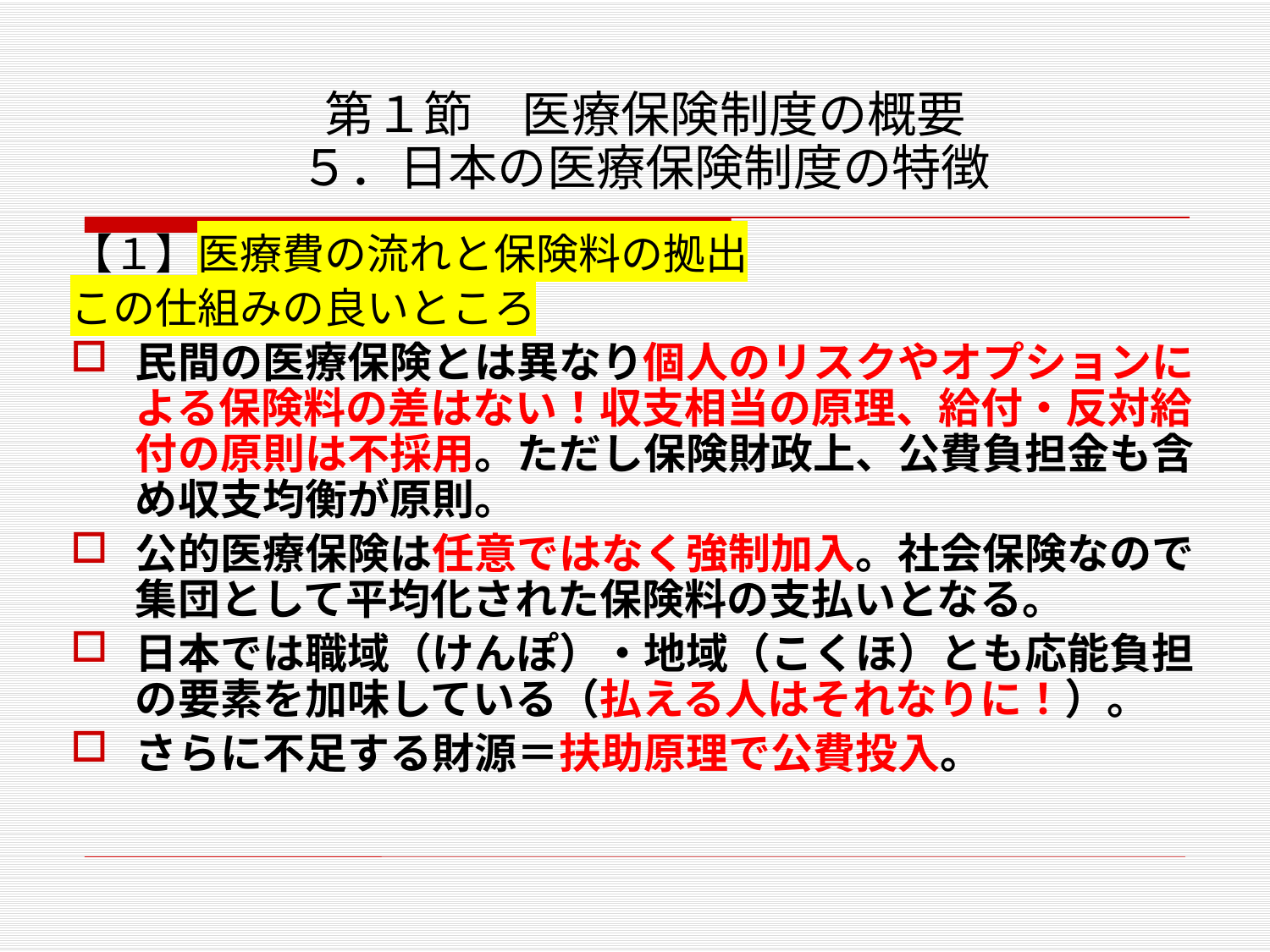

# 第１節　医療保険制度の概要 ５．日本の医療保険制度の特徴
【１】医療費の流れと保険料の拠出
この仕組みの良いところ
民間の医療保険とは異なり個人のリスクやオプションによる保険料の差はない！収支相当の原理、給付・反対給付の原則は不採用。ただし保険財政上、公費負担金も含め収支均衡が原則。
公的医療保険は任意ではなく強制加入。社会保険なので集団として平均化された保険料の支払いとなる。
日本では職域（けんぽ）・地域（こくほ）とも応能負担の要素を加味している（払える人はそれなりに！）。
さらに不足する財源＝扶助原理で公費投入。